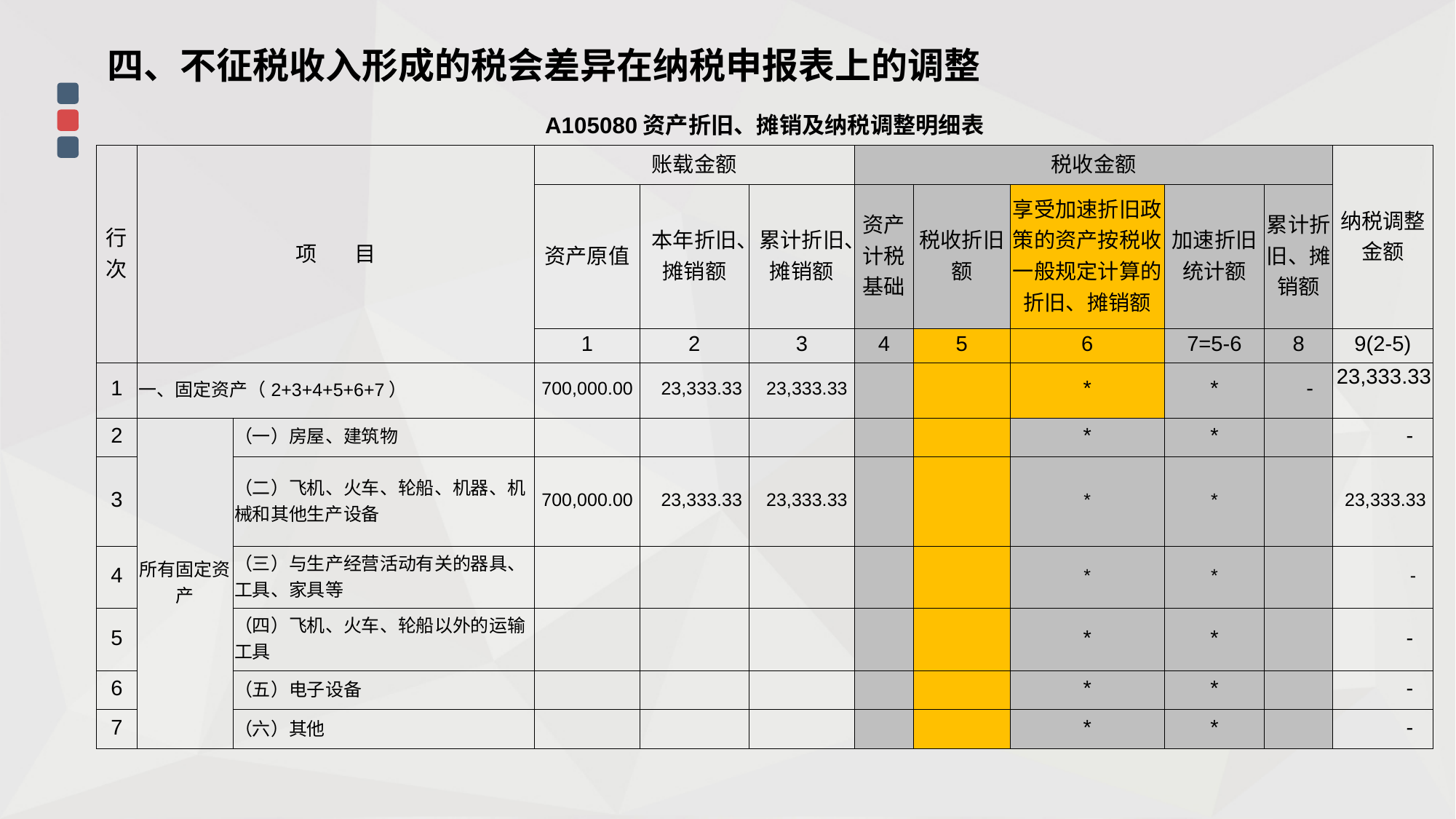

四、不征税收入形成的税会差异在纳税申报表上的调整
| A105080资产折旧、摊销及纳税调整明细表 |  |  |  |  |  |  |  |  |  |  |  |
| --- | --- | --- | --- | --- | --- | --- | --- | --- | --- | --- | --- |
| 行次 | 项 目 |  | 账载金额 |  |  | 税收金额 |  |  |  |  | 纳税调整金额 |
|  |  |  | 资产原值 | 本年折旧、摊销额 | 累计折旧、摊销额 | 资产计税基础 | 税收折旧额 | 享受加速折旧政策的资产按税收一般规定计算的折旧、摊销额 | 加速折旧统计额 | 累计折旧、摊销额 |  |
|  |  |  | 1 | 2 | 3 | 4 | 5 | 6 | 7=5-6 | 8 | 9(2-5) |
| 1 | 一、固定资产（2+3+4+5+6+7） |  | 700,000.00 | 23,333.33 | 23,333.33 |  |  | \* | \* | - | 23,333.33 |
| 2 | 所有固定资产 | （一）房屋、建筑物 |  |  |  |  |  | \* | \* |  | - |
| 3 |  | （二）飞机、火车、轮船、机器、机械和其他生产设备 | 700,000.00 | 23,333.33 | 23,333.33 |  |  | \* | \* |  | 23,333.33 |
| 4 |  | （三）与生产经营活动有关的器具、工具、家具等 |  |  |  |  |  | \* | \* |  | - |
| 5 |  | （四）飞机、火车、轮船以外的运输工具 |  |  |  |  |  | \* | \* |  | - |
| 6 |  | （五）电子设备 |  |  |  |  |  | \* | \* |  | - |
| 7 |  | （六）其他 |  |  |  |  |  | \* | \* |  | - |